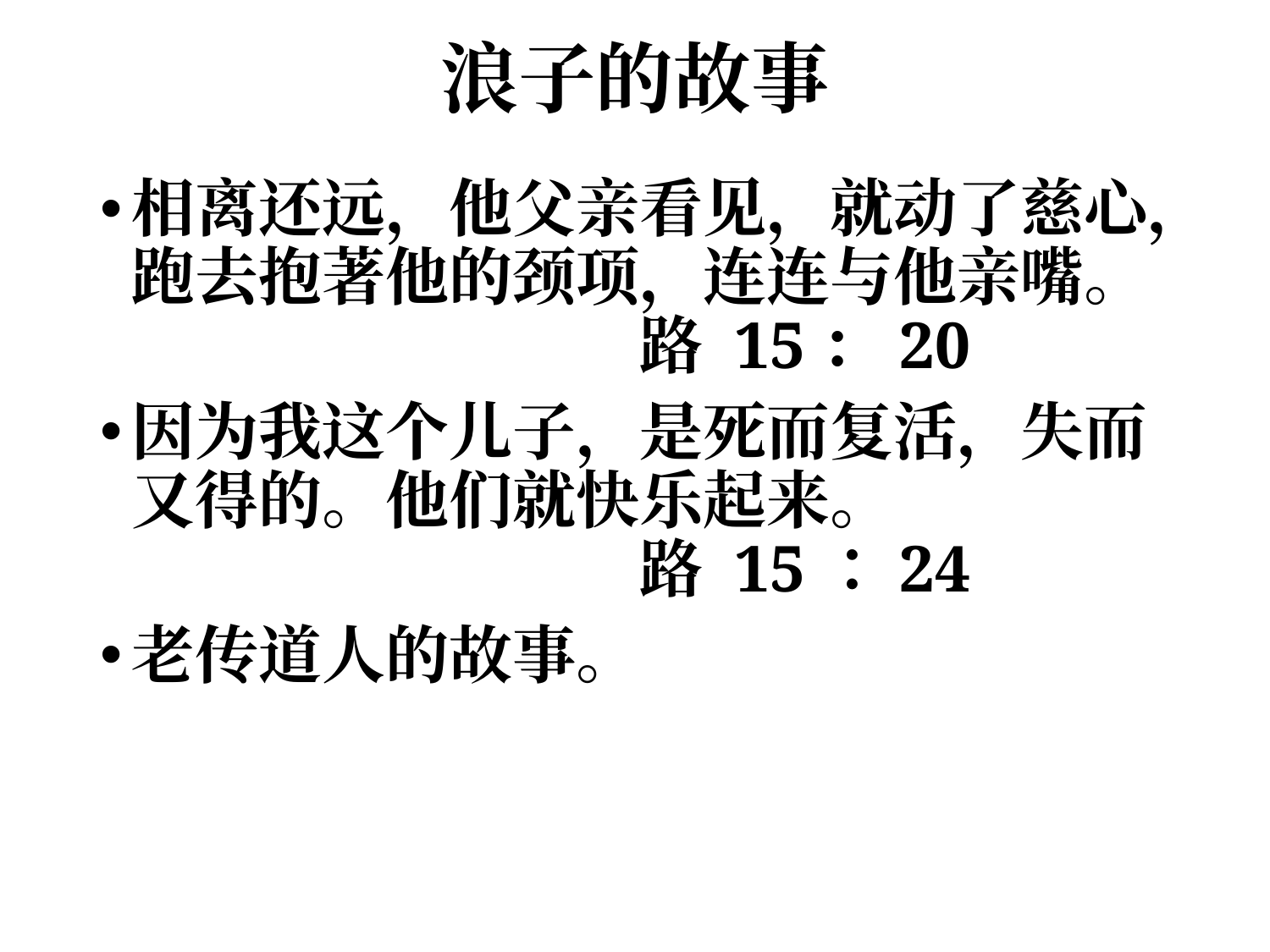

# 浪子的故事
相离还远，他父亲看见，就动了慈心，跑去抱著他的颈项，连连与他亲嘴。				路 15：20
因为我这个儿子，是死而复活，失而又得的。他们就快乐起来。						路 15：24
老传道人的故事。